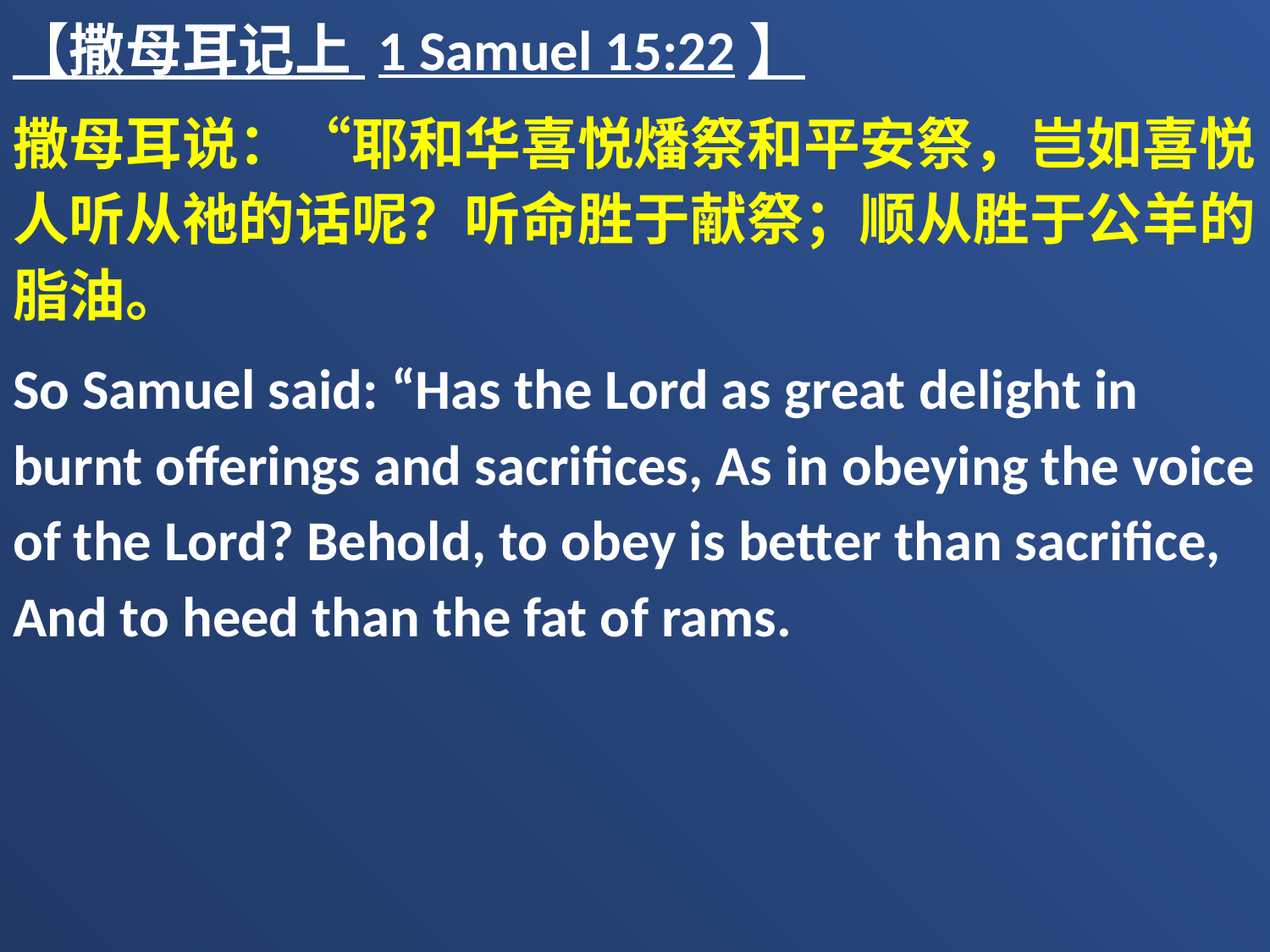

【撒母耳记上 1 Samuel 15:22】
撒母耳说：“耶和华喜悦燔祭和平安祭，岂如喜悦人听从祂的话呢？听命胜于献祭；顺从胜于公羊的脂油。
So Samuel said: “Has the Lord as great delight in burnt offerings and sacrifices, As in obeying the voice of the Lord? Behold, to obey is better than sacrifice, And to heed than the fat of rams.